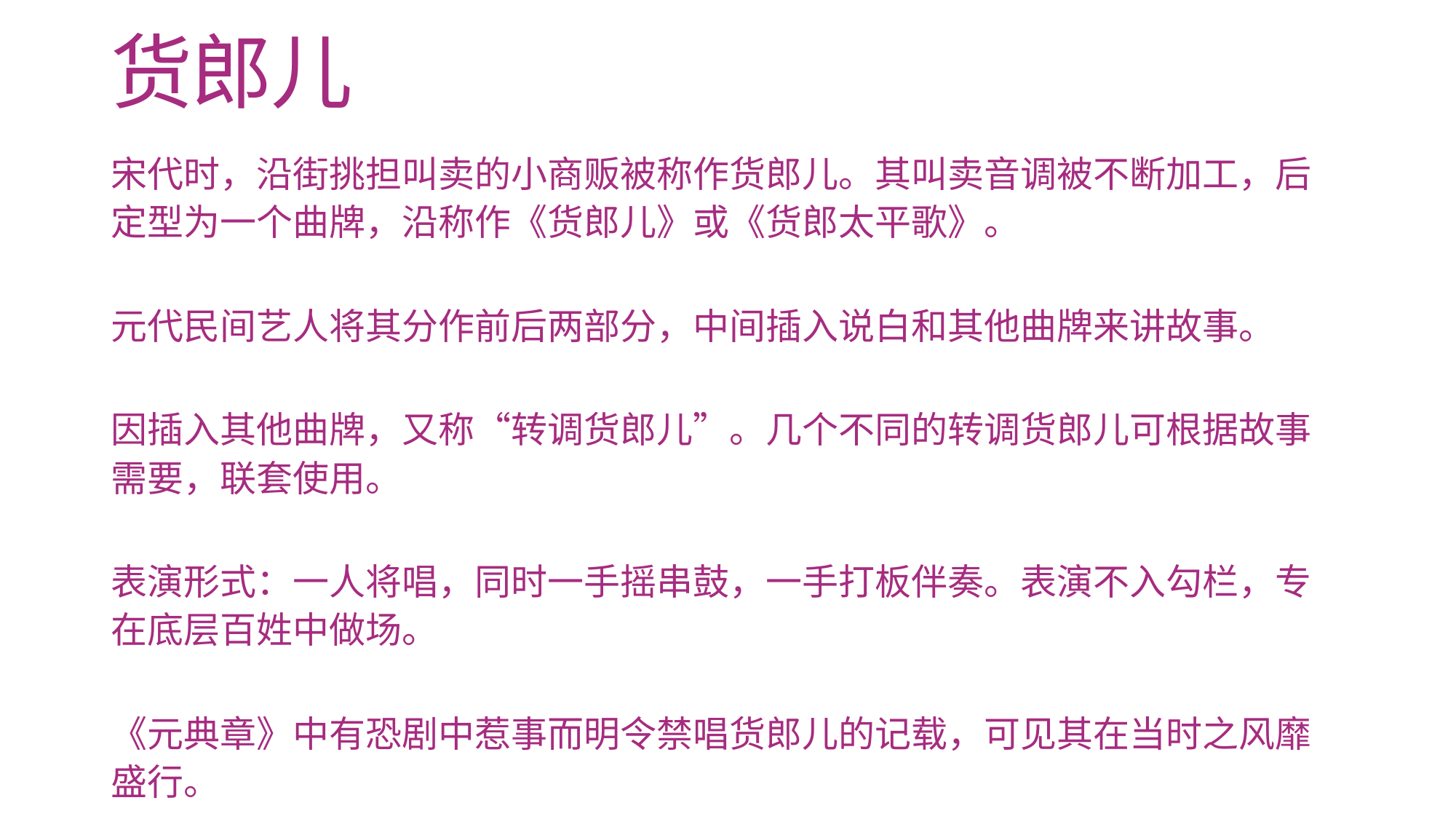

# 货郎儿
宋代时，沿街挑担叫卖的小商贩被称作货郎儿。其叫卖音调被不断加工，后定型为一个曲牌，沿称作《货郎儿》或《货郎太平歌》。

元代民间艺人将其分作前后两部分，中间插入说白和其他曲牌来讲故事。

因插入其他曲牌，又称“转调货郎儿”。几个不同的转调货郎儿可根据故事需要，联套使用。

表演形式：一人将唱，同时一手摇串鼓，一手打板伴奏。表演不入勾栏，专在底层百姓中做场。

《元典章》中有恐剧中惹事而明令禁唱货郎儿的记载，可见其在当时之风靡盛行。